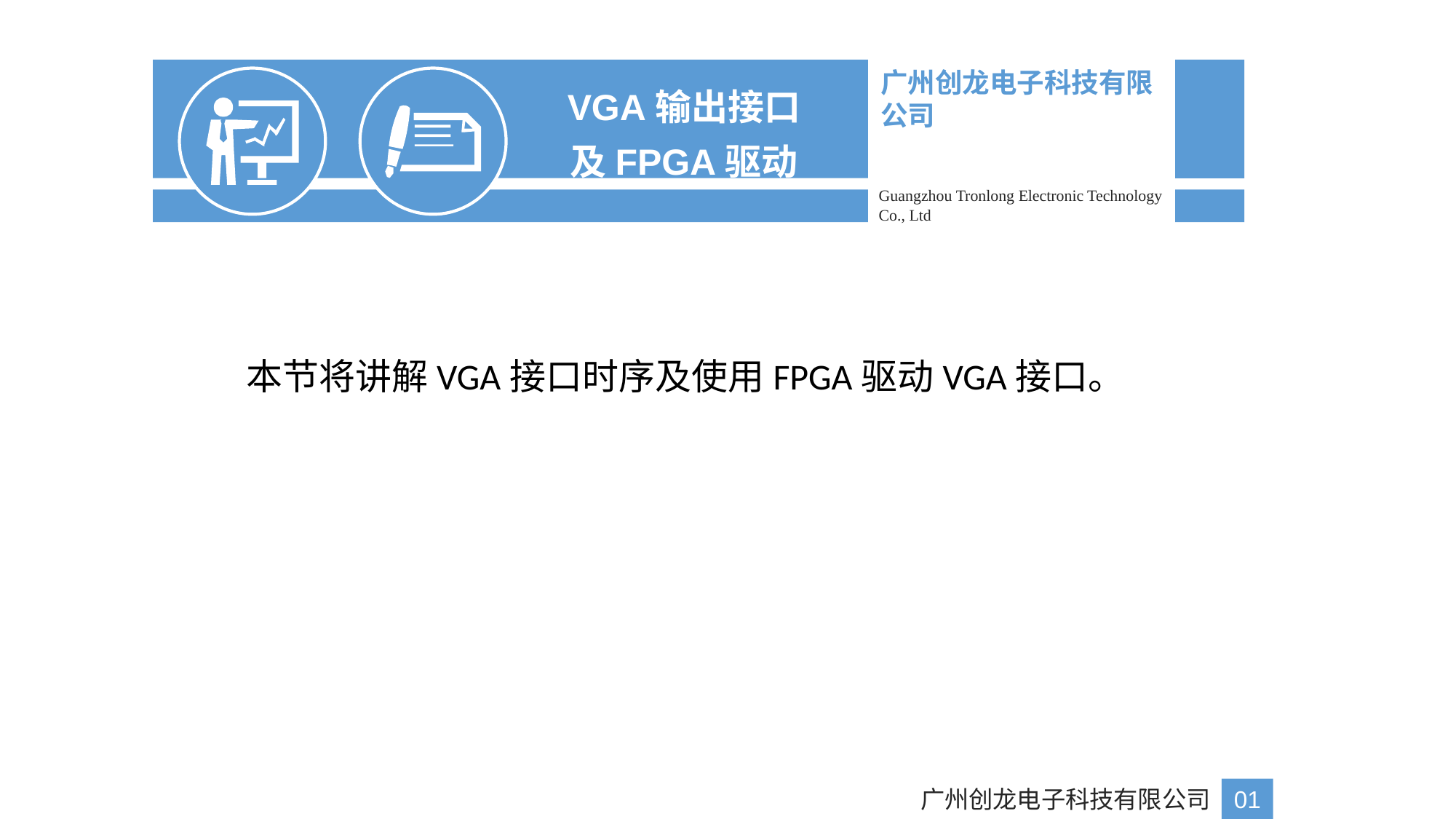

VGA输出接口
及FPGA驱动

广州创龙电子科技有限公司

Guangzhou Tronlong Electronic Technology Co., Ltd
         本节将讲解VGA接口时序及使用FPGA驱动VGA接口。
广州创龙电子科技有限公司
01